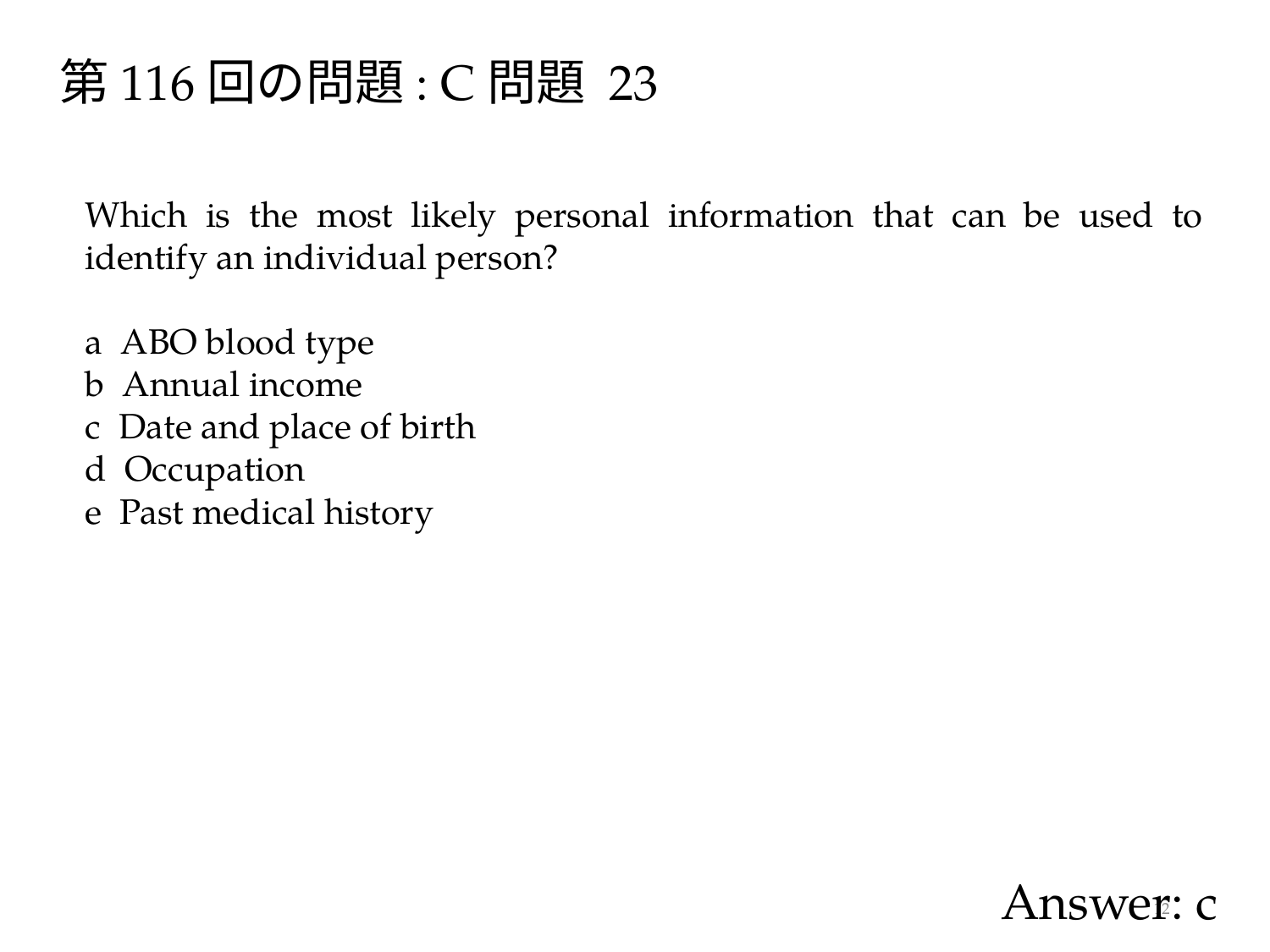

第116回の問題: C問題 23
Which is the most likely personal information that can be used to identify an individual person?

a  ABO blood type
b  Annual income
c  Date and place of birth
d  Occupation
e  Past medical history
Answer: c
12